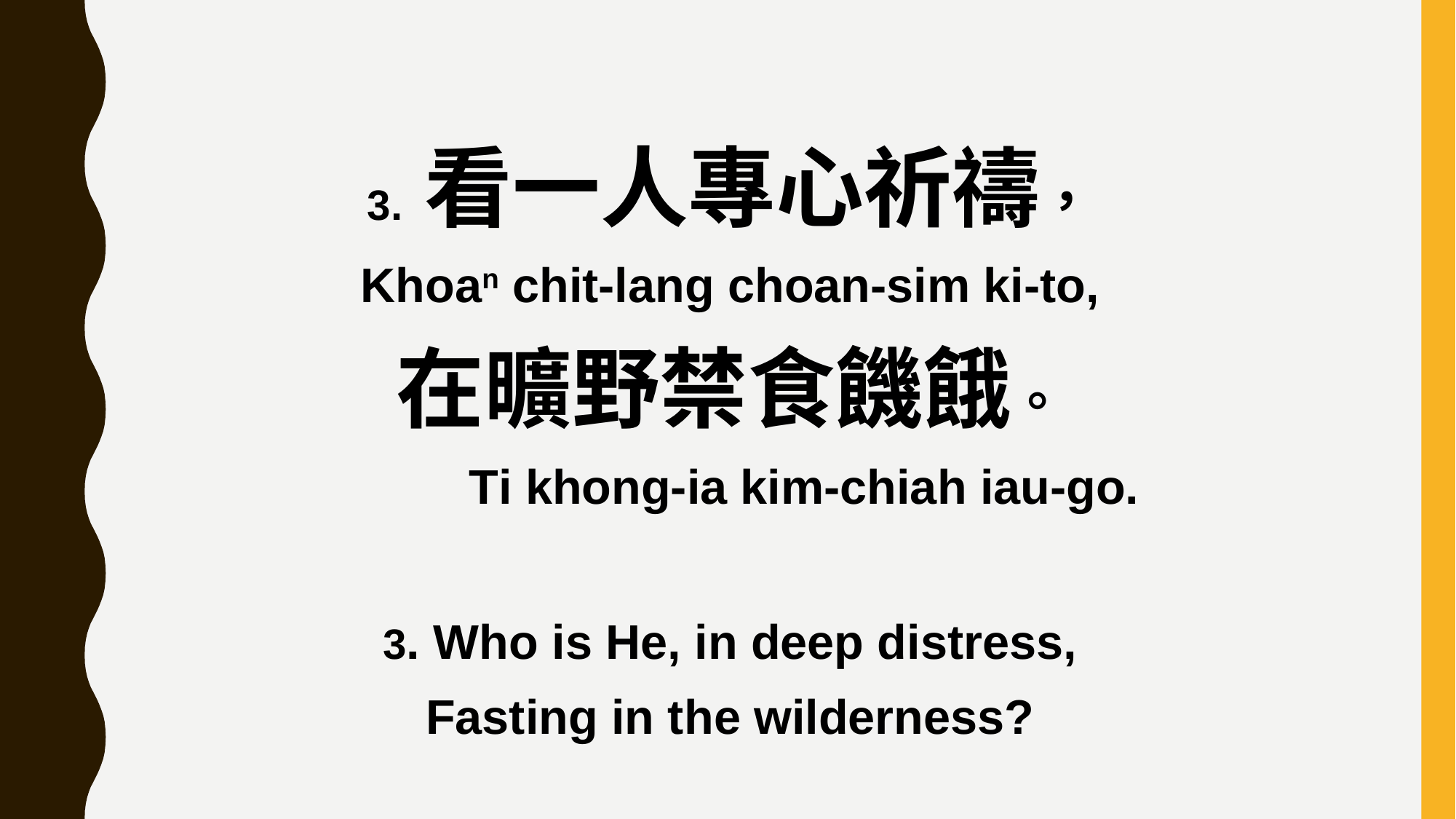

3. 看一人專心祈禱，
Khoan chit-lang choan-sim ki-to,
在曠野禁食饑餓。
	            Ti khong-ia kim-chiah iau-go.

3. Who is He, in deep distress,
Fasting in the wilderness?